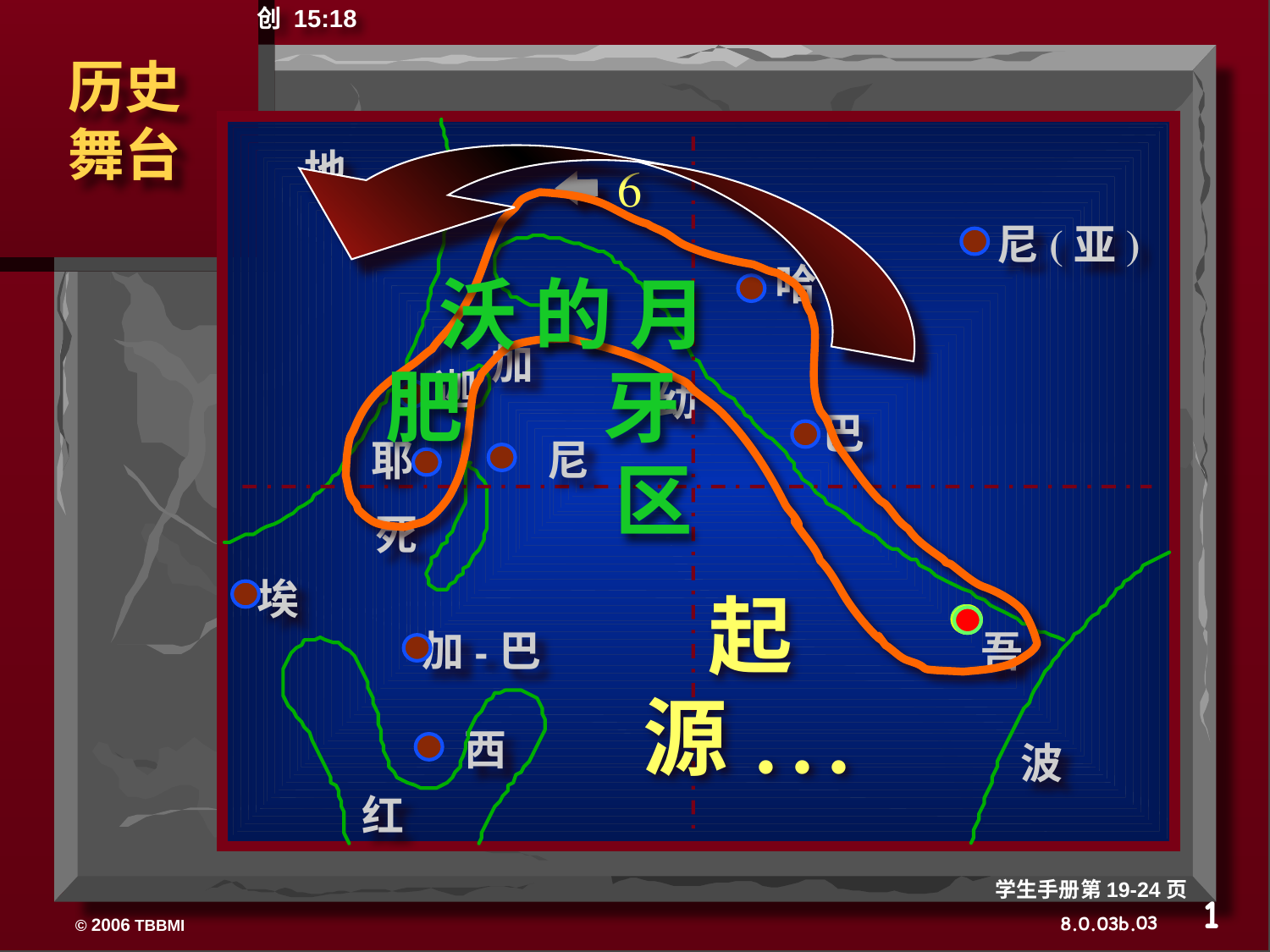

创 15:18

历史
舞台

地
6

  沃 的 月
肥        牙
            区
尼(亚)

哈

加
迦

幼

巴

耶
尼

死

埃
起源...

加-巴
吾

西
波

红
学生手册第19-24页
1

03